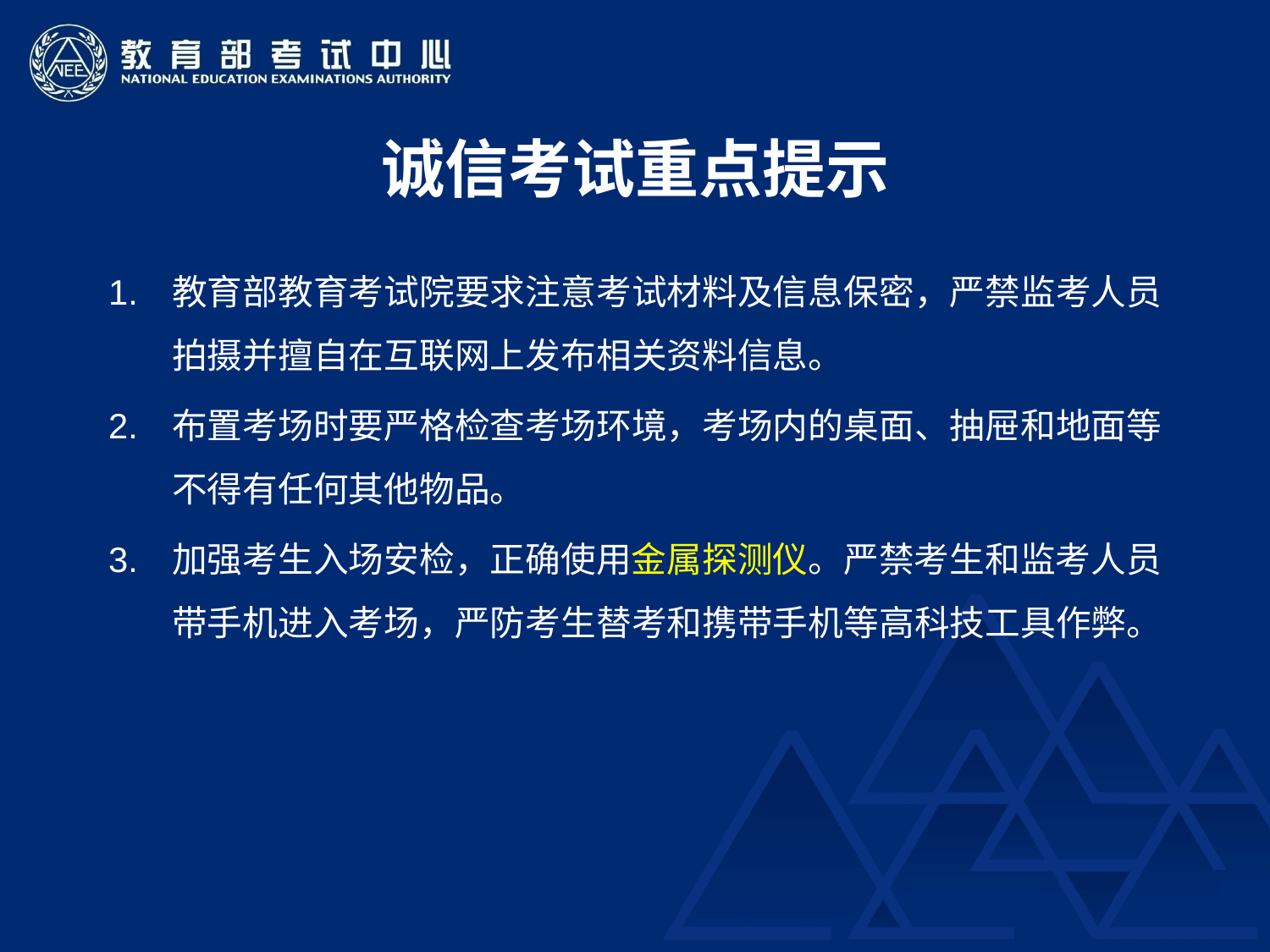

# 诚信考试重点提示
教育部教育考试院要求注意考试材料及信息保密，严禁监考人员拍摄并擅自在互联网上发布相关资料信息。
布置考场时要严格检查考场环境，考场内的桌面、抽屉和地面等不得有任何其他物品。
加强考生入场安检，正确使用金属探测仪。严禁考生和监考人员带手机进入考场，严防考生替考和携带手机等高科技工具作弊。